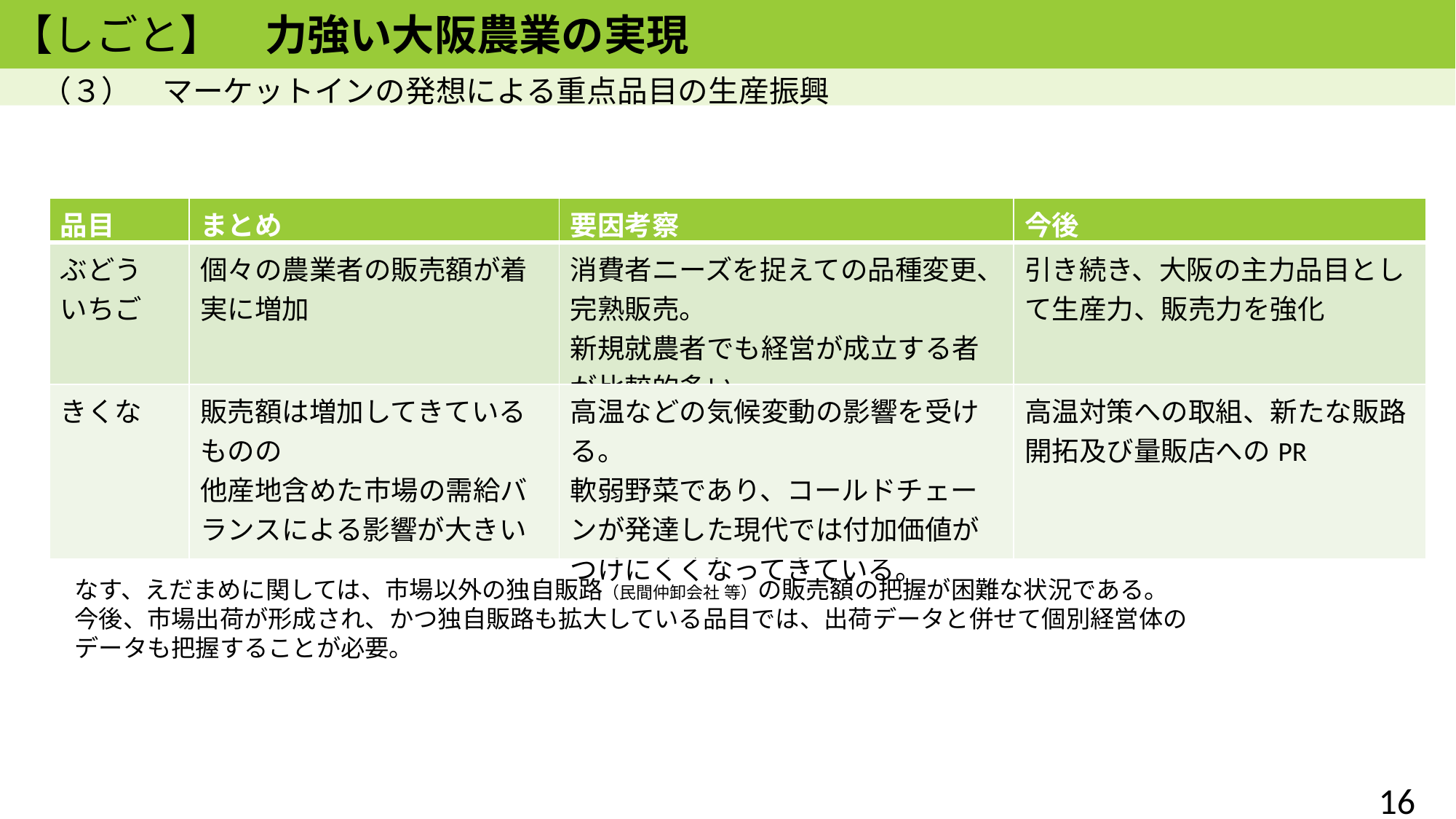

【しごと】　力強い大阪農業の実現

（３）　マーケットインの発想による重点品目の生産振興
| 品目 | まとめ | 要因考察 | 今後 |
| --- | --- | --- | --- |
| ぶどう いちご | 個々の農業者の販売額が着実に増加 | 消費者ニーズを捉えての品種変更、完熟販売。 新規就農者でも経営が成立する者が比較的多い。 | 引き続き、大阪の主力品目として生産力、販売力を強化 |
| きくな | 販売額は増加してきているものの 他産地含めた市場の需給バランスによる影響が大きい | 高温などの気候変動の影響を受ける。 軟弱野菜であり、コールドチェーンが発達した現代では付加価値がつけにくくなってきている。 | 高温対策への取組、新たな販路開拓及び量販店へのPR |
なす、えだまめに関しては、市場以外の独自販路（民間仲卸会社 等）の販売額の把握が困難な状況である。
今後、市場出荷が形成され、かつ独自販路も拡大している品目では、出荷データと併せて個別経営体のデータも把握することが必要。
16